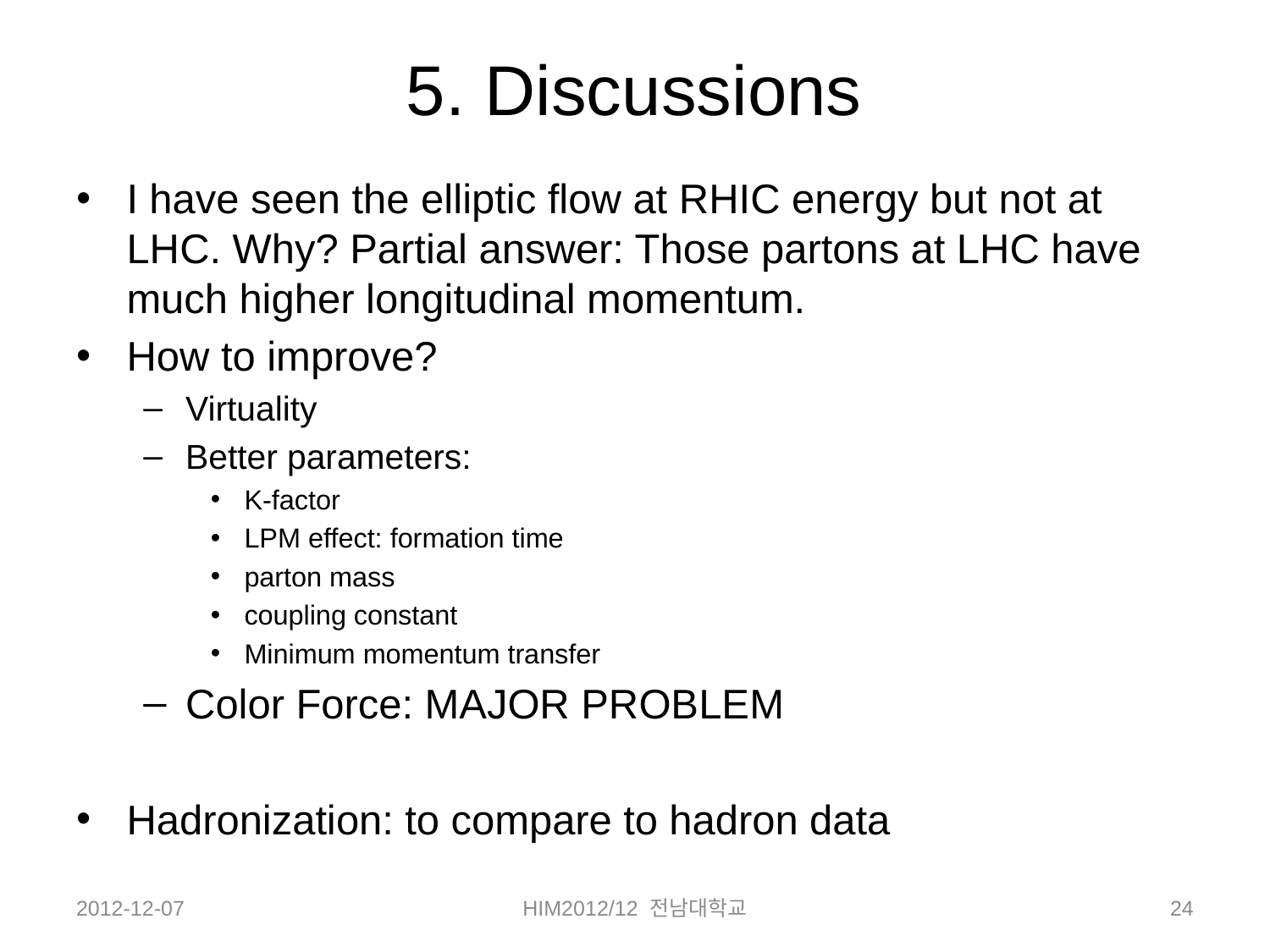

# 5. Discussions
I have seen the elliptic flow at RHIC energy but not at LHC. Why? Partial answer: Those partons at LHC have much higher longitudinal momentum.
How to improve?
Virtuality
Better parameters:
K-factor
LPM effect: formation time
parton mass
coupling constant
Minimum momentum transfer
Color Force: MAJOR PROBLEM

Hadronization: to compare to hadron data
2012-12-07
HIM2012/12 전남대학교
24